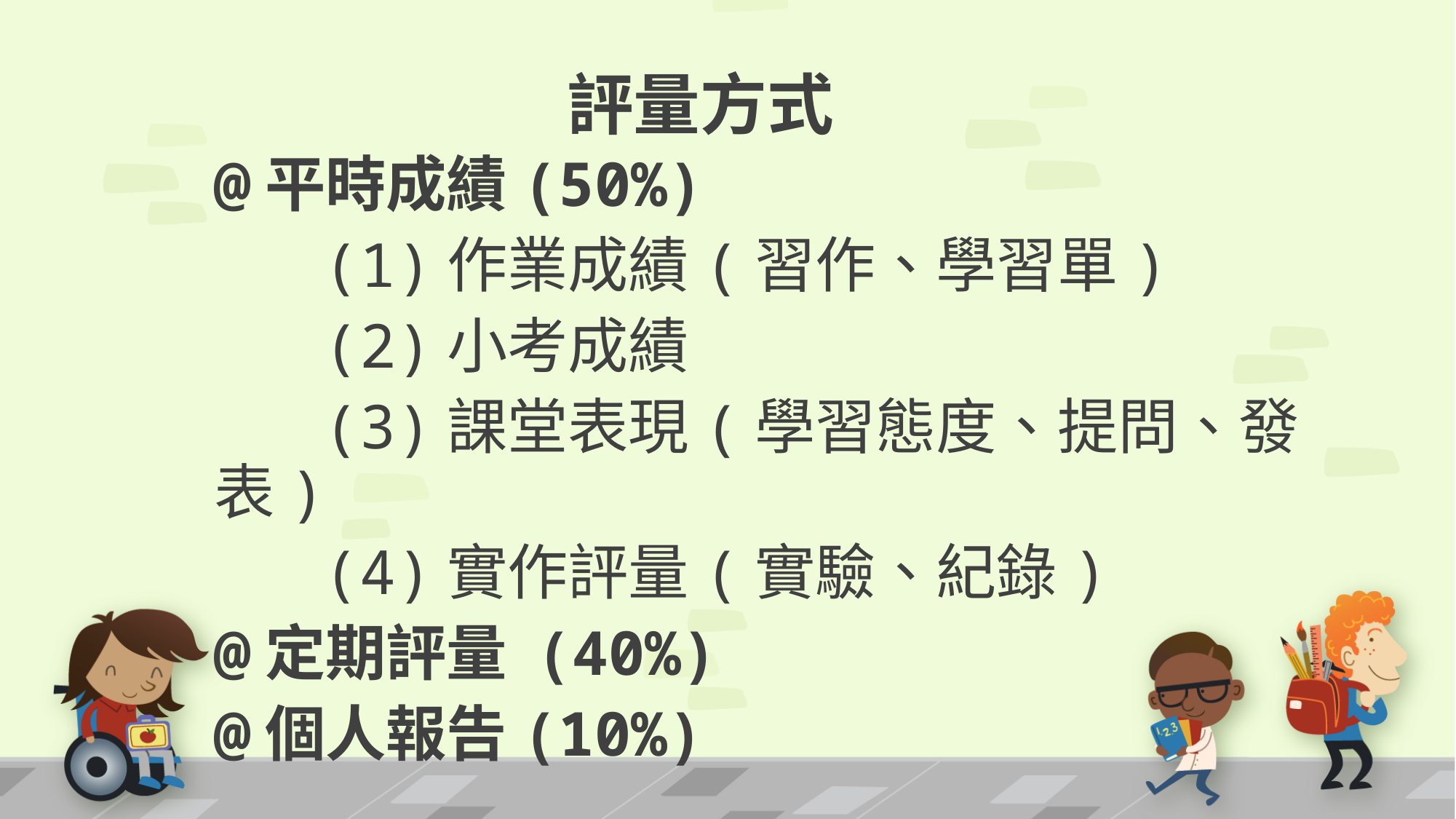

評量方式
@平時成績(50%)
   (1)作業成績(習作、學習單)
   (2)小考成績
   (3)課堂表現(學習態度、提問、發表)
   (4)實作評量(實驗、紀錄)
@定期評量 (40%)
@個人報告(10%)